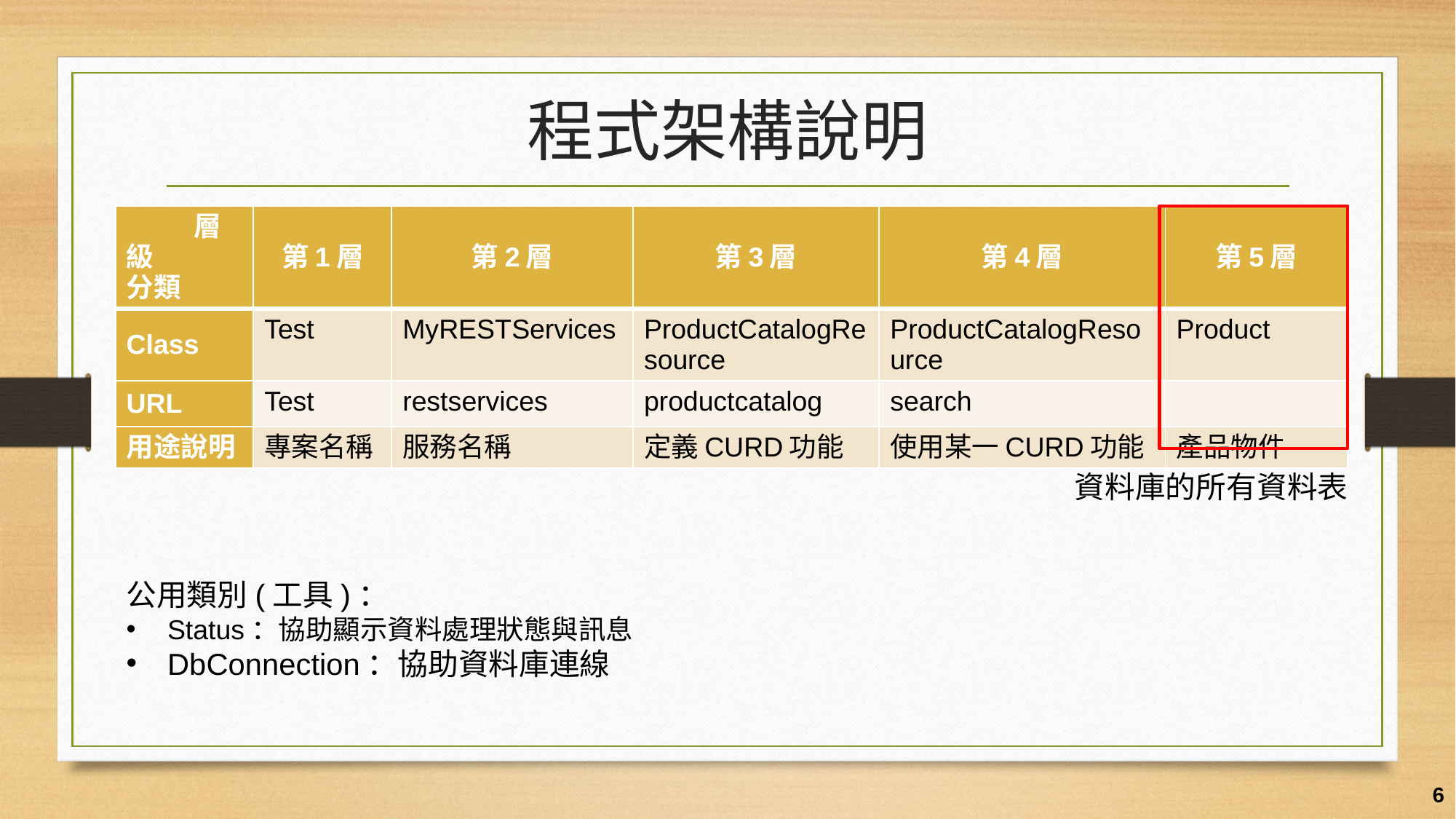

# 程式架構說明
| 層級 分類 | 第1層 | 第2層 | 第3層 | 第4層 | 第5層 |
| --- | --- | --- | --- | --- | --- |
| Class | Test | MyRESTServices | ProductCatalogResource | ProductCatalogResource | Product |
| URL | Test | restservices | productcatalog | search |  |
| 用途說明 | 專案名稱 | 服務名稱 | 定義CURD功能 | 使用某一CURD功能 | 產品物件 |

資料庫的所有資料表
公用類別(工具)：
Status：協助顯示資料處理狀態與訊息
DbConnection：協助資料庫連線
6